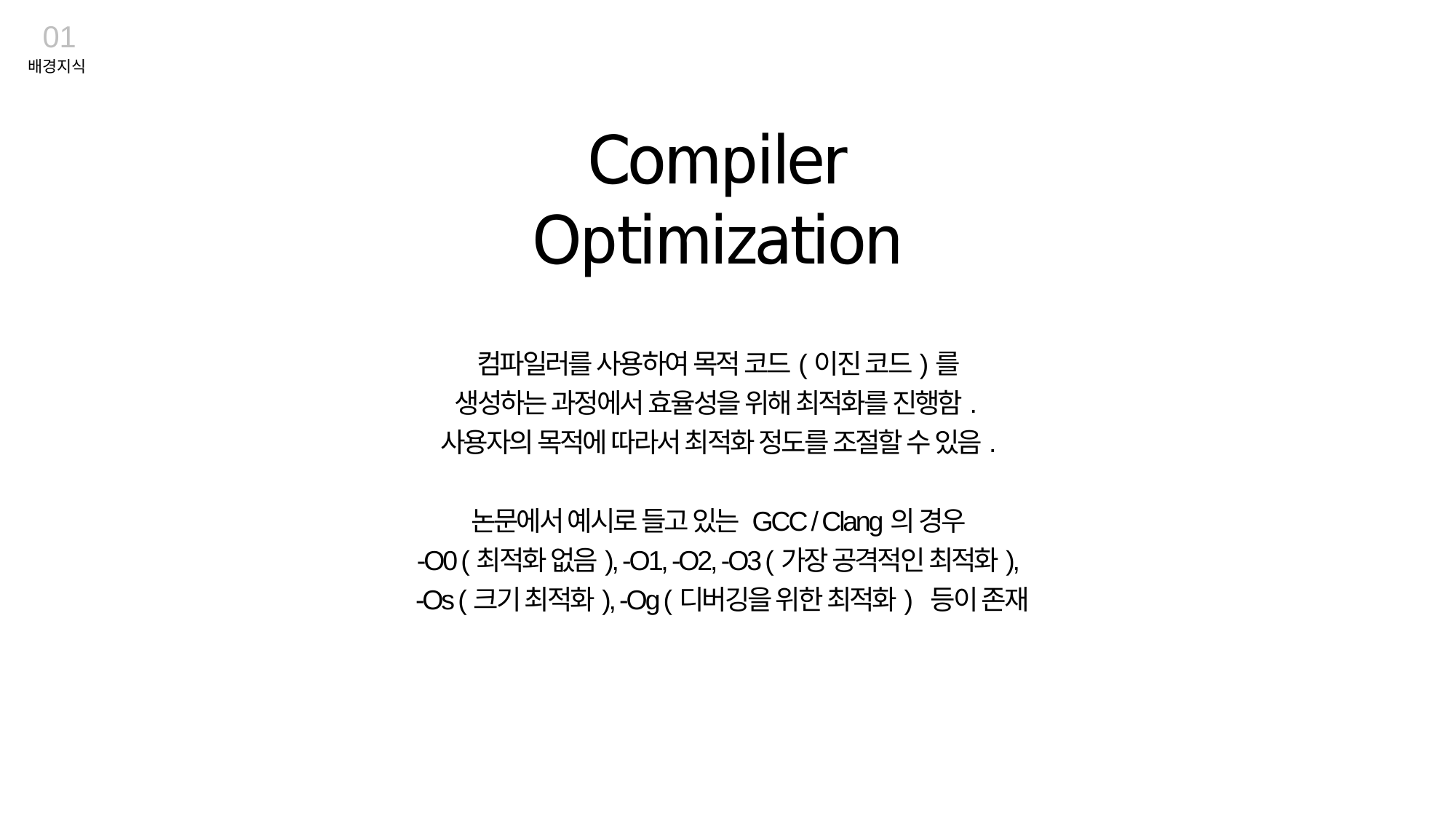

01
배경지식
Compiler Optimization
컴파일러를 사용하여 목적 코드(이진 코드)를
생성하는 과정에서 효율성을 위해 최적화를 진행함.
사용자의 목적에 따라서 최적화 정도를 조절할 수 있음.

논문에서 예시로 들고 있는 GCC / Clang의 경우
-O0 (최적화 없음), -O1, -O2, -O3 (가장 공격적인 최적화),
 -Os (크기 최적화), -Og (디버깅을 위한 최적화)  등이 존재